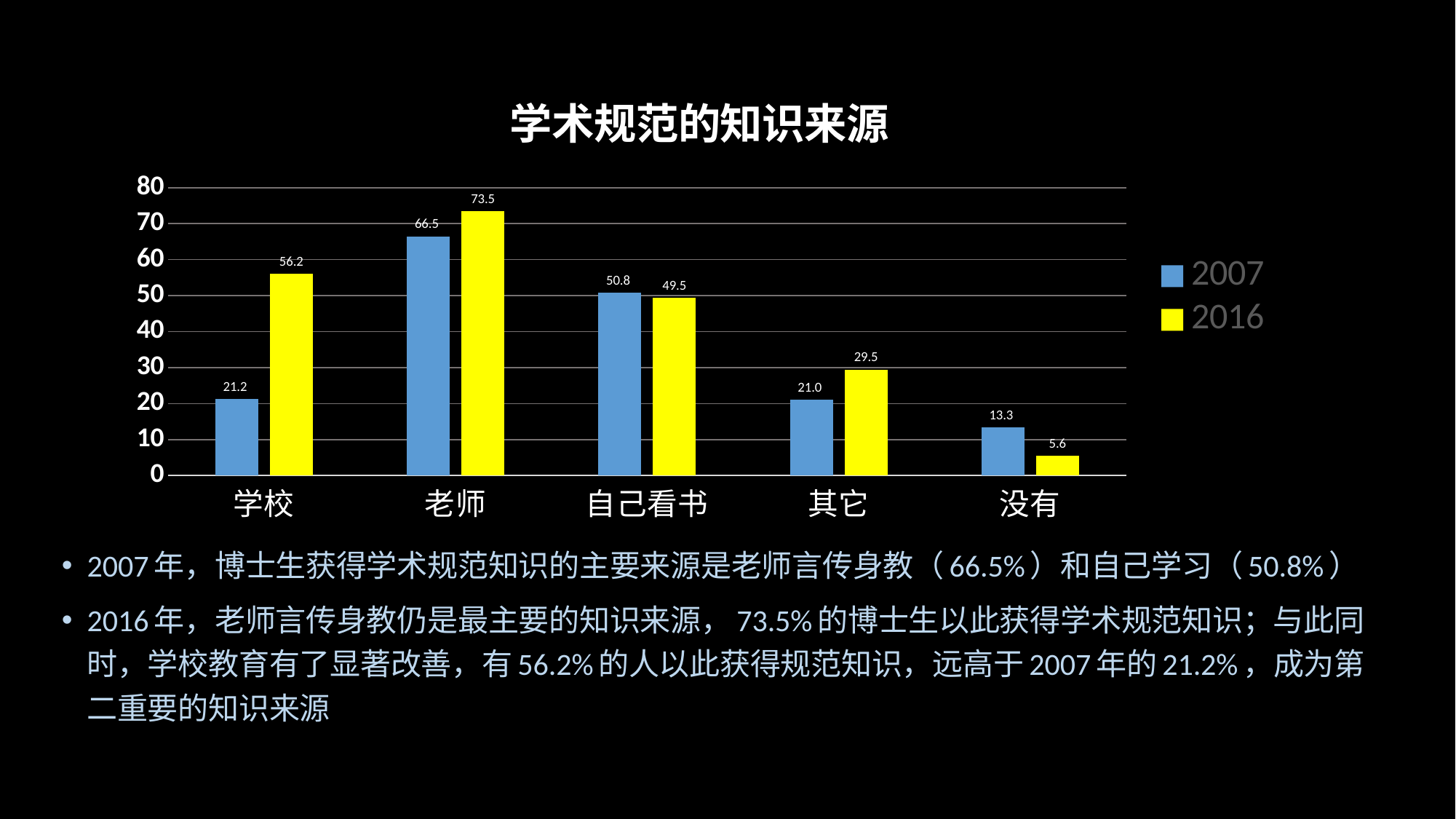

### Chart: 学术规范的知识来源

| Category | 2007 | 2016 |
|---|---|---|
| 学校 | 21.2 | 56.18531296205027 |
| 老师 | 66.5 | 73.53376047313948 |
| 自己看书 | 50.8 | 49.48250369640217 |
| 其它 | 21.0 | 29.472646623952684 |
| 没有 | 13.3 | 5.569245933957615 |
2007年，博士生获得学术规范知识的主要来源是老师言传身教（66.5%）和自己学习（50.8%）
2016年，老师言传身教仍是最主要的知识来源，73.5%的博士生以此获得学术规范知识；与此同时，学校教育有了显著改善，有56.2%的人以此获得规范知识，远高于2007年的21.2%，成为第二重要的知识来源